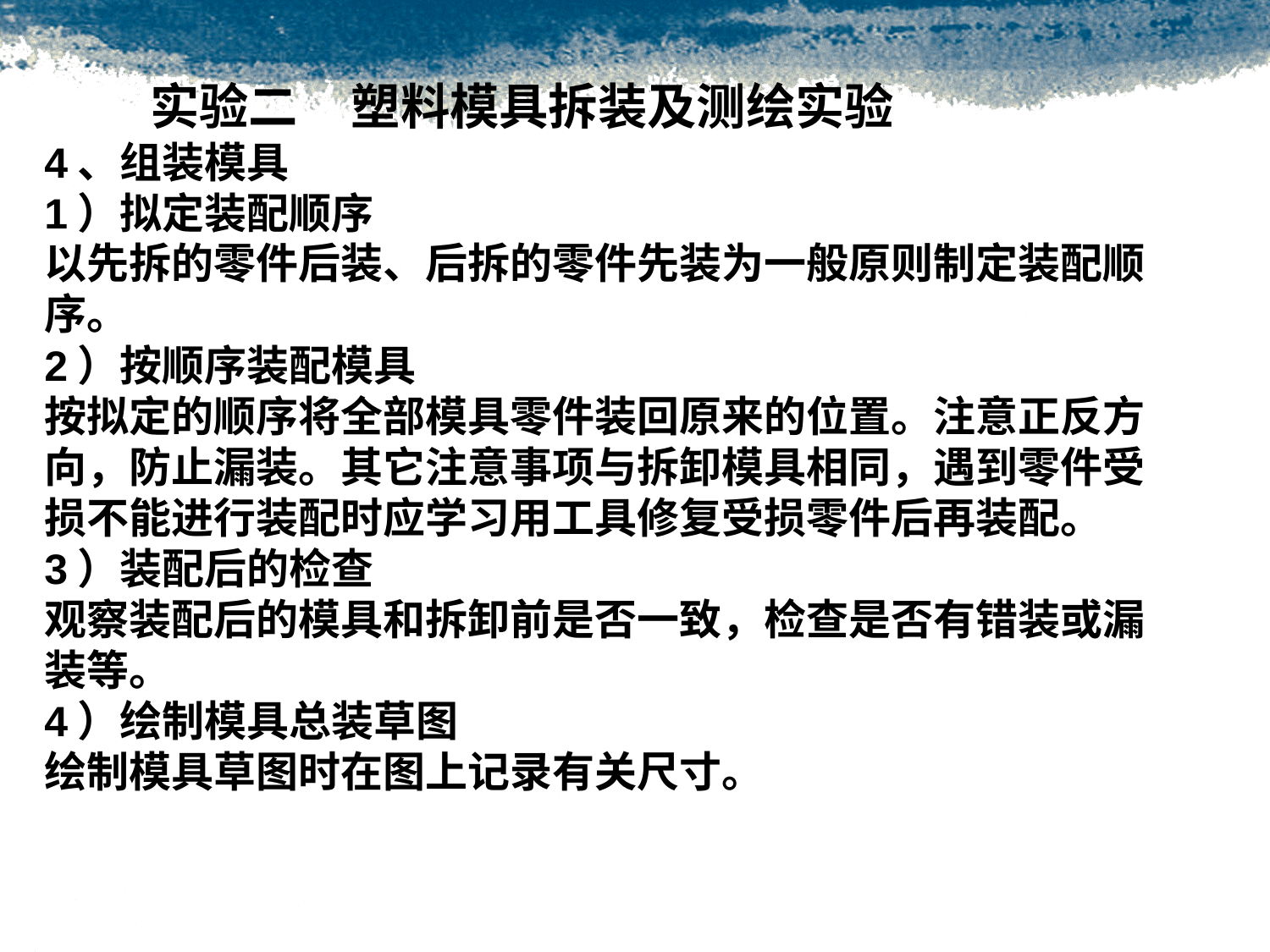

#
实验二	塑料模具拆装及测绘实验
4、组装模具
1）拟定装配顺序
以先拆的零件后装、后拆的零件先装为一般原则制定装配顺序。
2）按顺序装配模具   按拟定的顺序将全部模具零件装回原来的位置。注意正反方向，防止漏装。其它注意事项与拆卸模具相同，遇到零件受损不能进行装配时应学习用工具修复受损零件后再装配。
3）装配后的检查   观察装配后的模具和拆卸前是否一致，检查是否有错装或漏装等。
4）绘制模具总装草图   绘制模具草图时在图上记录有关尺寸。